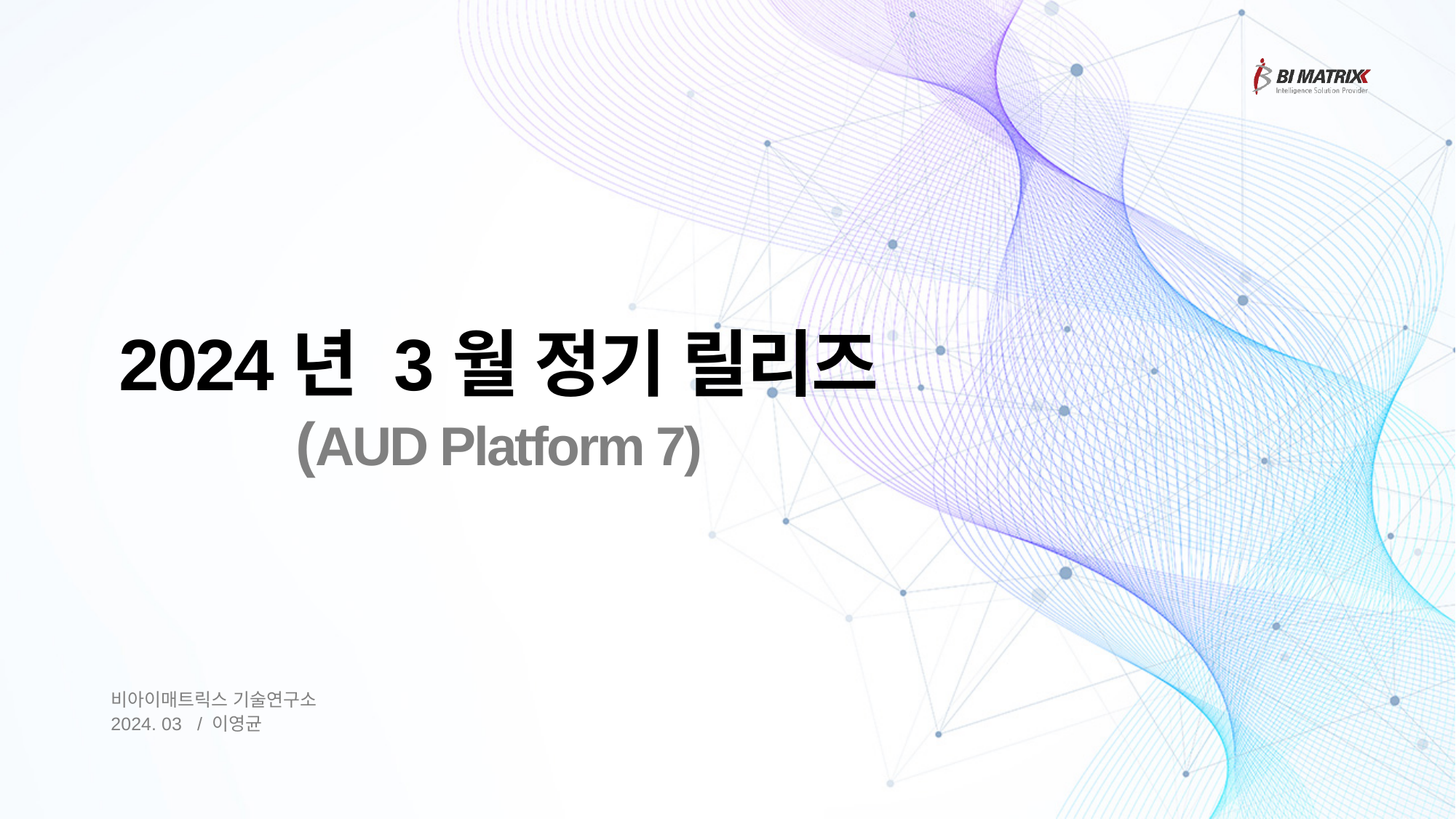

# 2024년 3월 정기 릴리즈 (AUD Platform 7)

비아이매트릭스 기술연구소
2024. 03   / 이영균